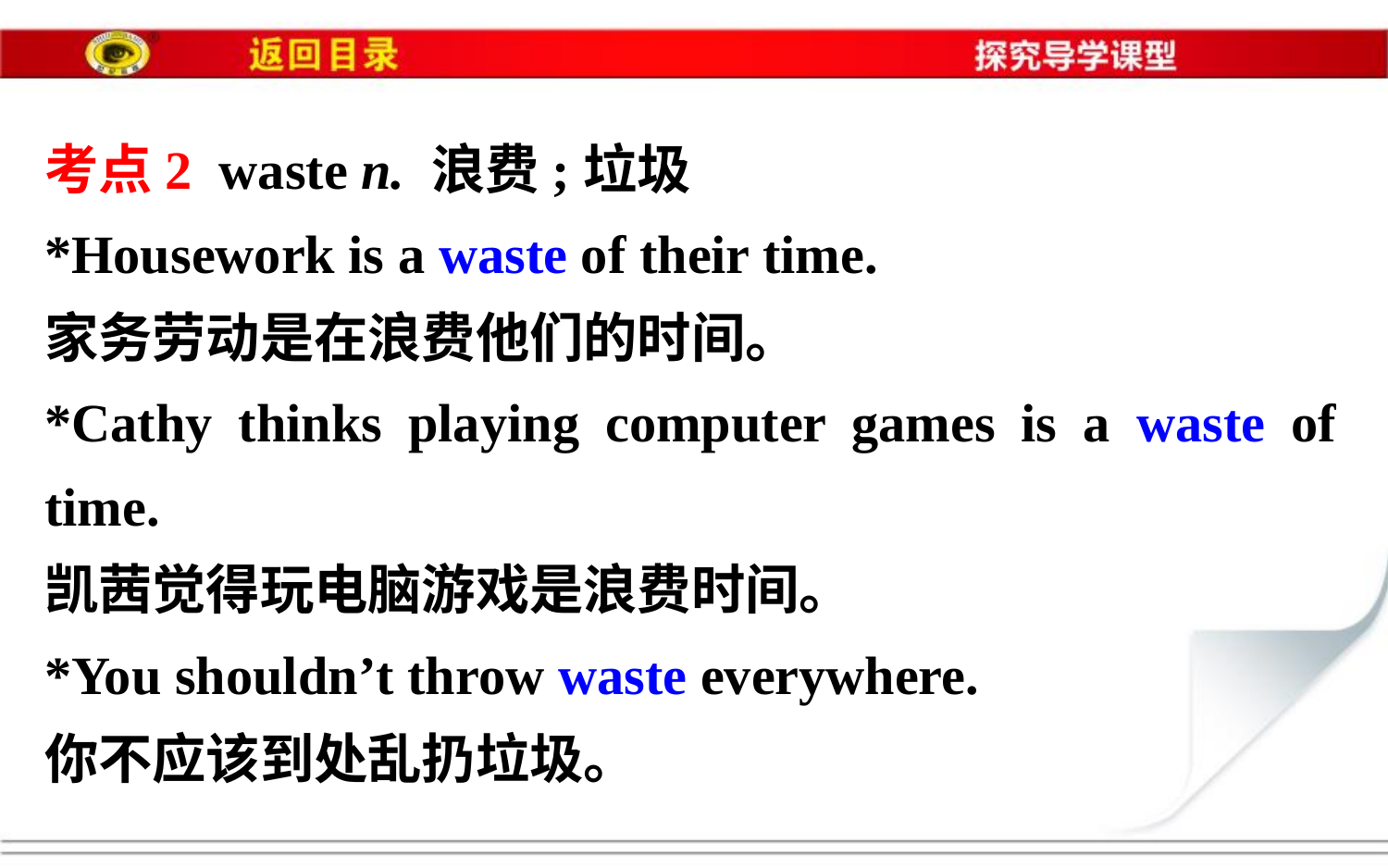

考点2  waste n. 浪费;垃圾
*Housework is a waste of their time.
家务劳动是在浪费他们的时间。
*Cathy thinks playing computer games is a waste of time.
凯茜觉得玩电脑游戏是浪费时间。
*You shouldn’t throw waste everywhere.
你不应该到处乱扔垃圾。